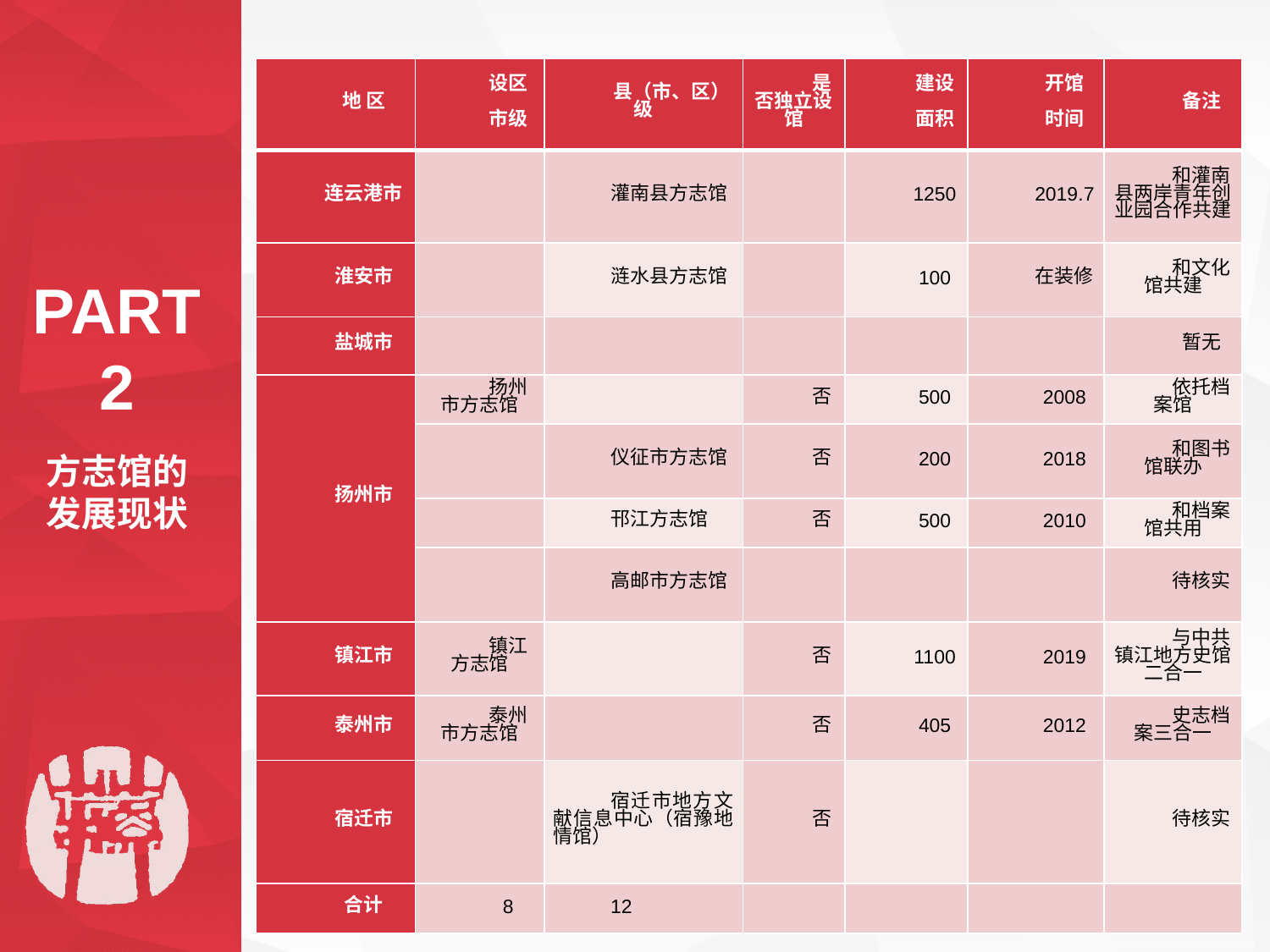

| 地 区 | 设区 市级 | 县（市、区）级 | 是否独立设馆 | 建设 面积 | 开馆 时间 | 备注 |
| --- | --- | --- | --- | --- | --- | --- |
| 连云港市 |  | 灌南县方志馆 |  | 1250 | 2019.7 | 和灌南县两岸青年创业园合作共建 |
| 淮安市 |  | 涟水县方志馆 |  | 100 | 在装修 | 和文化馆共建 |
| 盐城市 |  |  |  |  |  | 暂无 |
| 扬州市 | 扬州市方志馆 |  | 否 | 500 | 2008 | 依托档案馆 |
|  |  | 仪征市方志馆 | 否 | 200 | 2018 | 和图书馆联办 |
|  |  | 邗江方志馆 | 否 | 500 | 2010 | 和档案馆共用 |
|  |  | 高邮市方志馆 |  |  |  | 待核实 |
| 镇江市 | 镇江方志馆 |  | 否 | 1100 | 2019 | 与中共镇江地方史馆二合一 |
| 泰州市 | 泰州市方志馆 |  | 否 | 405 | 2012 | 史志档案三合一 |
| 宿迁市 |  | 宿迁市地方文献信息中心（宿豫地情馆） | 否 |  |  | 待核实 |
| 合计 | 8 | 12 |  |  |  |  |
PART 2
方志馆的发展现状